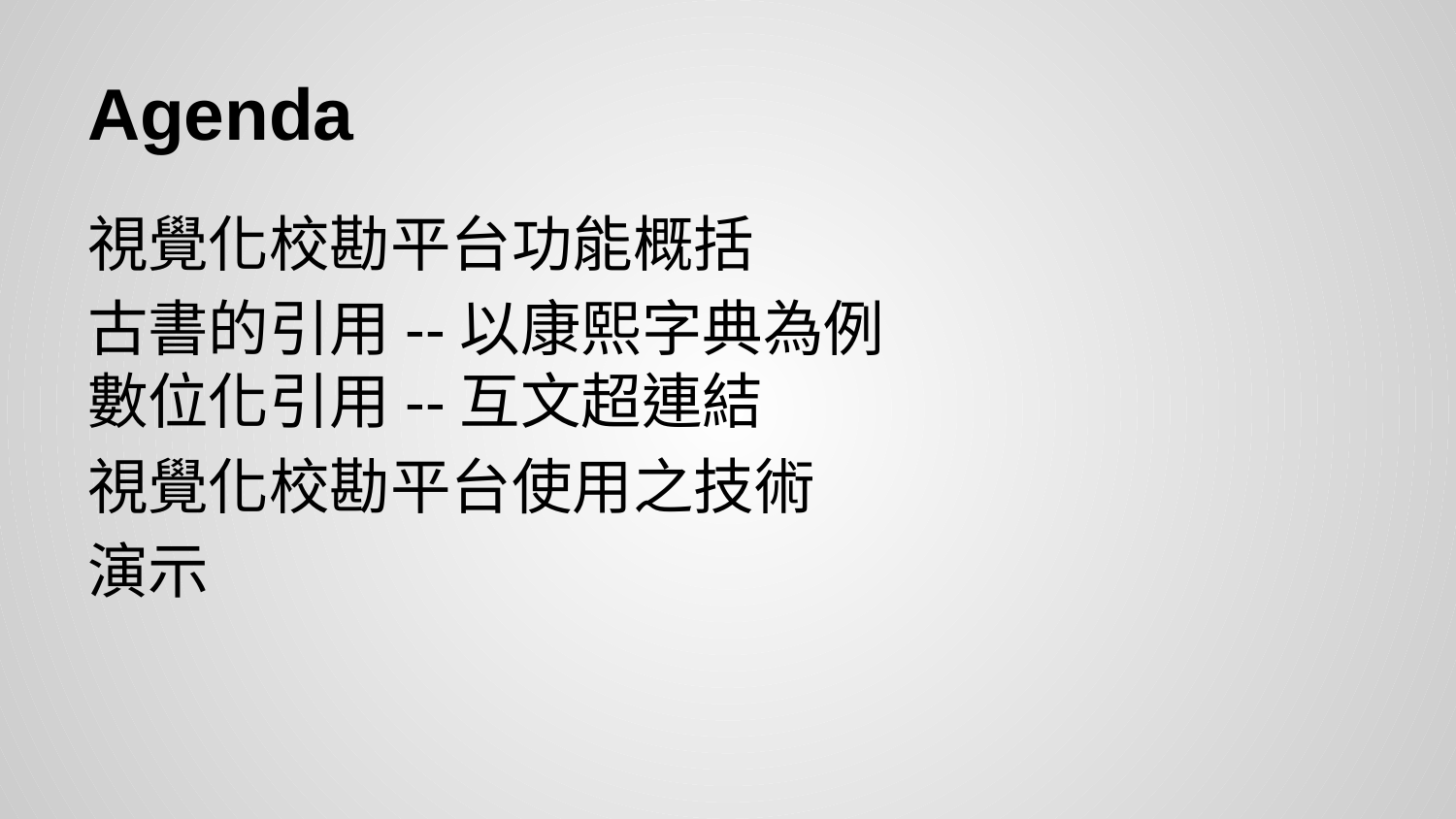

# Agenda
視覺化校勘平台功能概括
古書的引用--以康熙字典為例
數位化引用--互文超連結
視覺化校勘平台使用之技術
演示